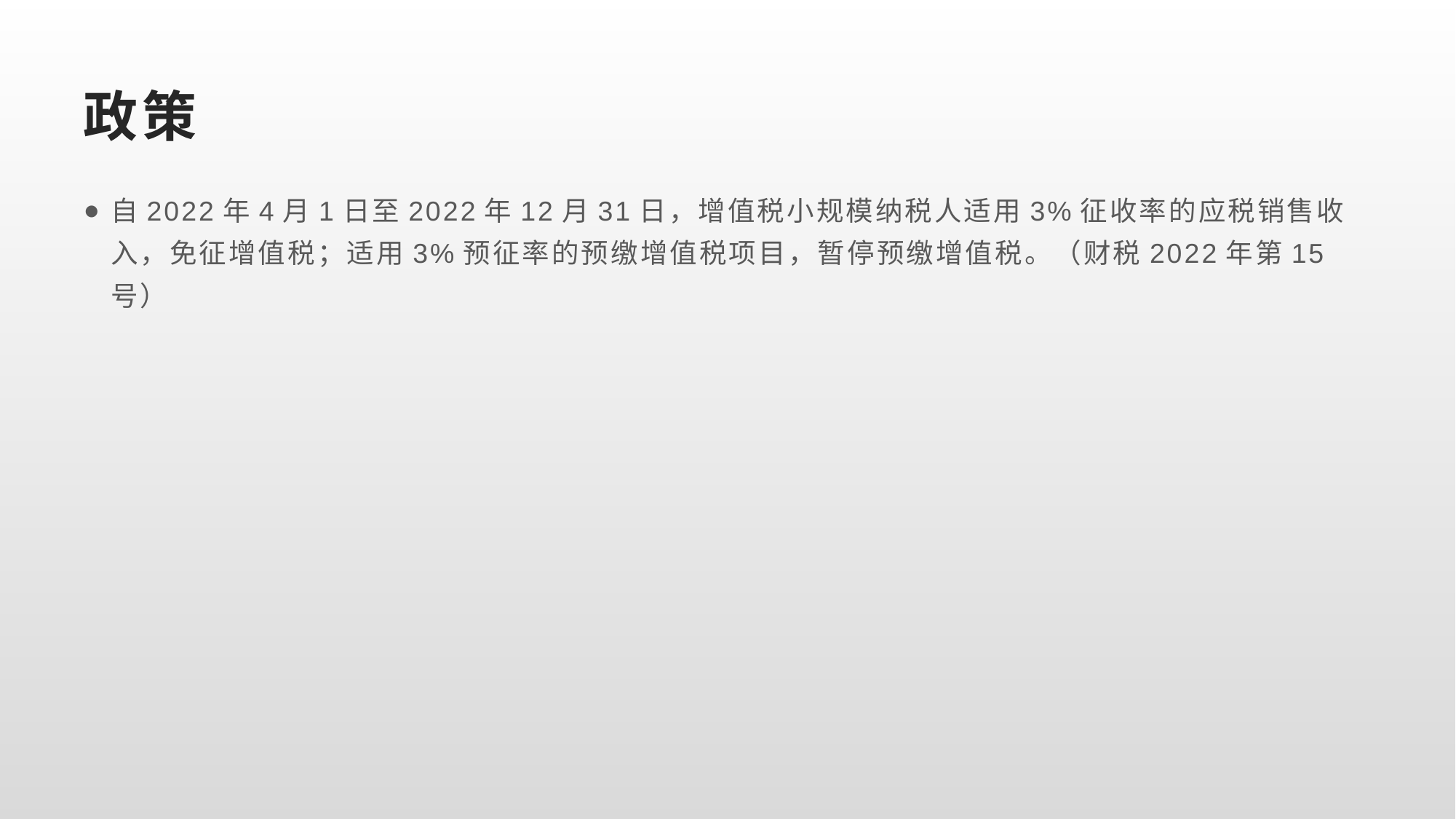

# 政策
自2022年4月1日至2022年12月31日，增值税小规模纳税人适用3%征收率的应税销售收入，免征增值税；适用3%预征率的预缴增值税项目，暂停预缴增值税。（财税2022年第15号）